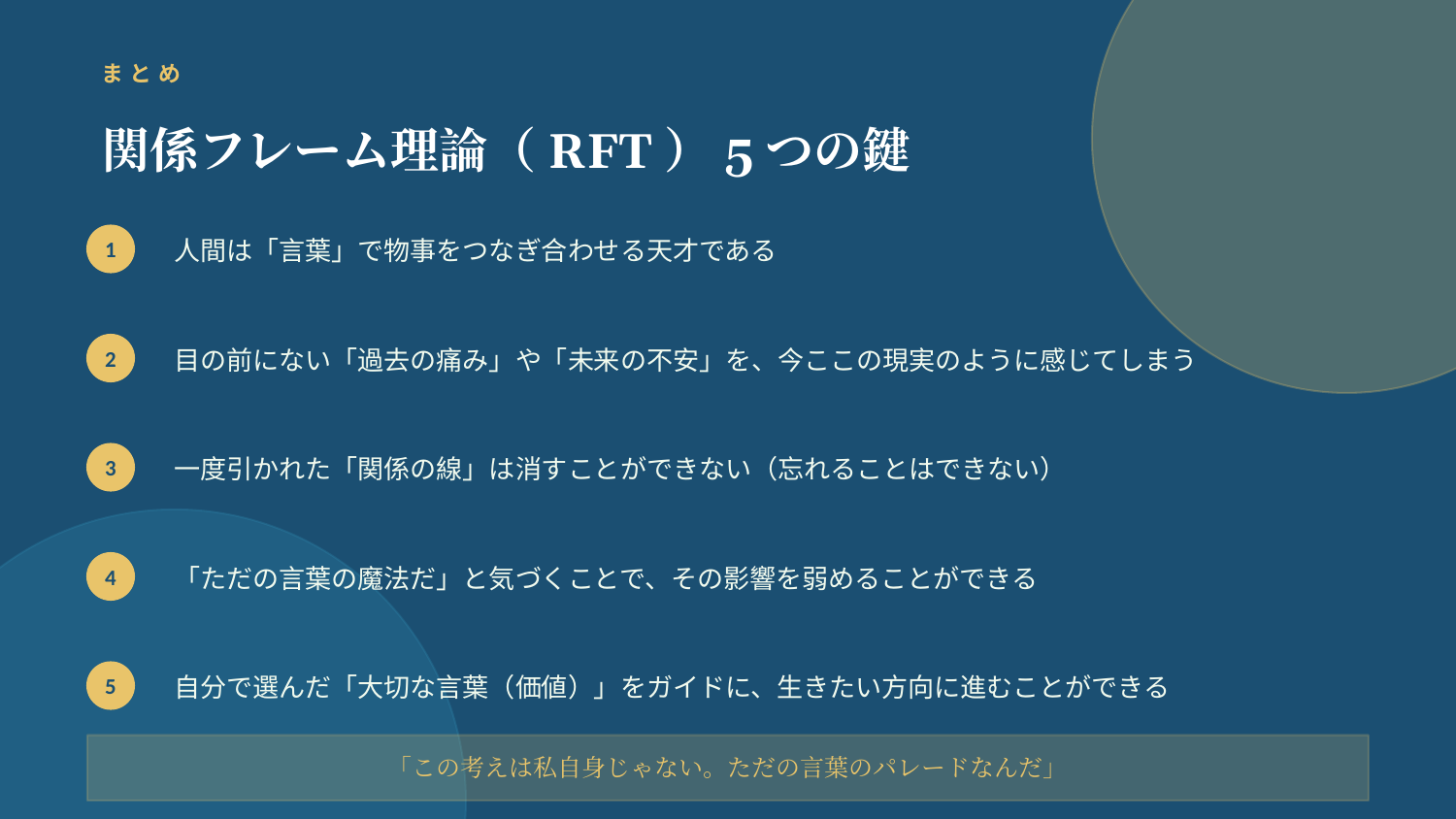

まとめ
関係フレーム理論（RFT）5つの鍵
人間は「言葉」で物事をつなぎ合わせる天才である

1
目の前にない「過去の痛み」や「未来の不安」を、今ここの現実のように感じてしまう

2
一度引かれた「関係の線」は消すことができない（忘れることはできない）

3

「ただの言葉の魔法だ」と気づくことで、その影響を弱めることができる

4
自分で選んだ「大切な言葉（価値）」をガイドに、生きたい方向に進むことができる

5

「この考えは私自身じゃない。ただの言葉のパレードなんだ」